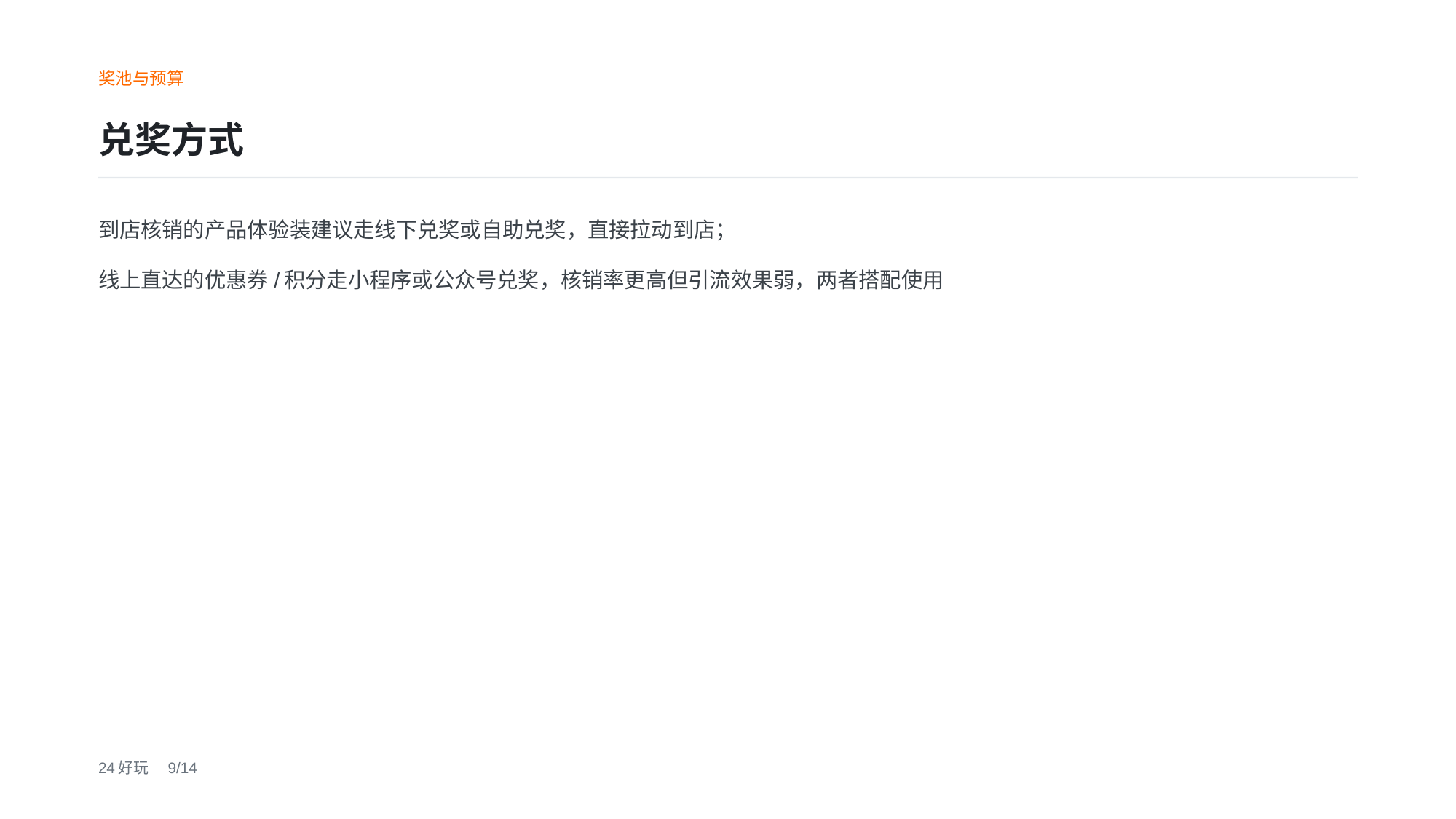

奖池与预算
兑奖方式

到店核销的产品体验装建议走线下兑奖或自助兑奖，直接拉动到店；
线上直达的优惠券/积分走小程序或公众号兑奖，核销率更高但引流效果弱，两者搭配使用
24好玩　9/14